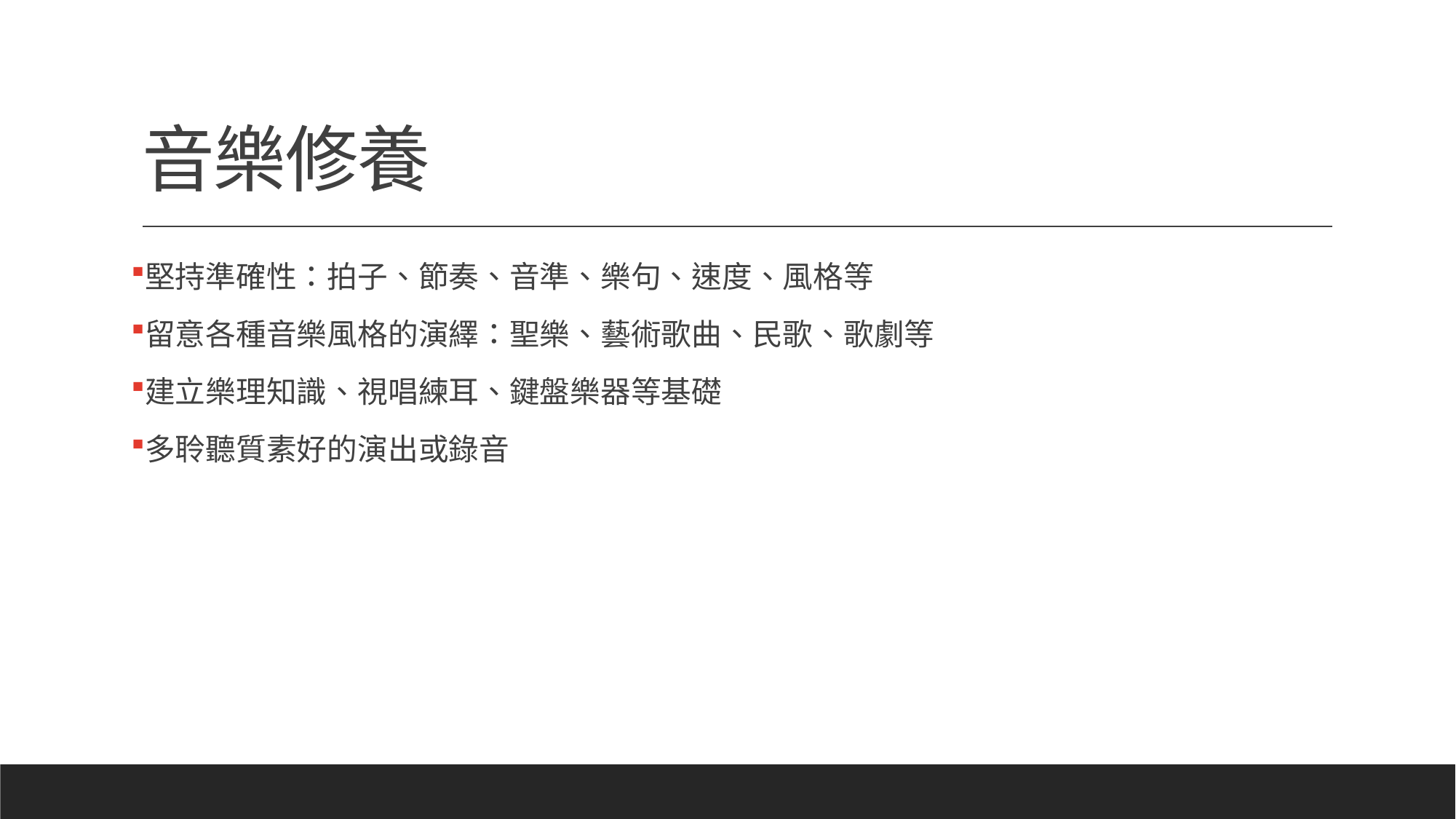

# 音樂修養
堅持準確性：拍子、節奏、音準、樂句、速度、風格等
留意各種音樂風格的演繹：聖樂、藝術歌曲、民歌、歌劇等
建立樂理知識、視唱練耳、鍵盤樂器等基礎
多聆聽質素好的演出或錄音